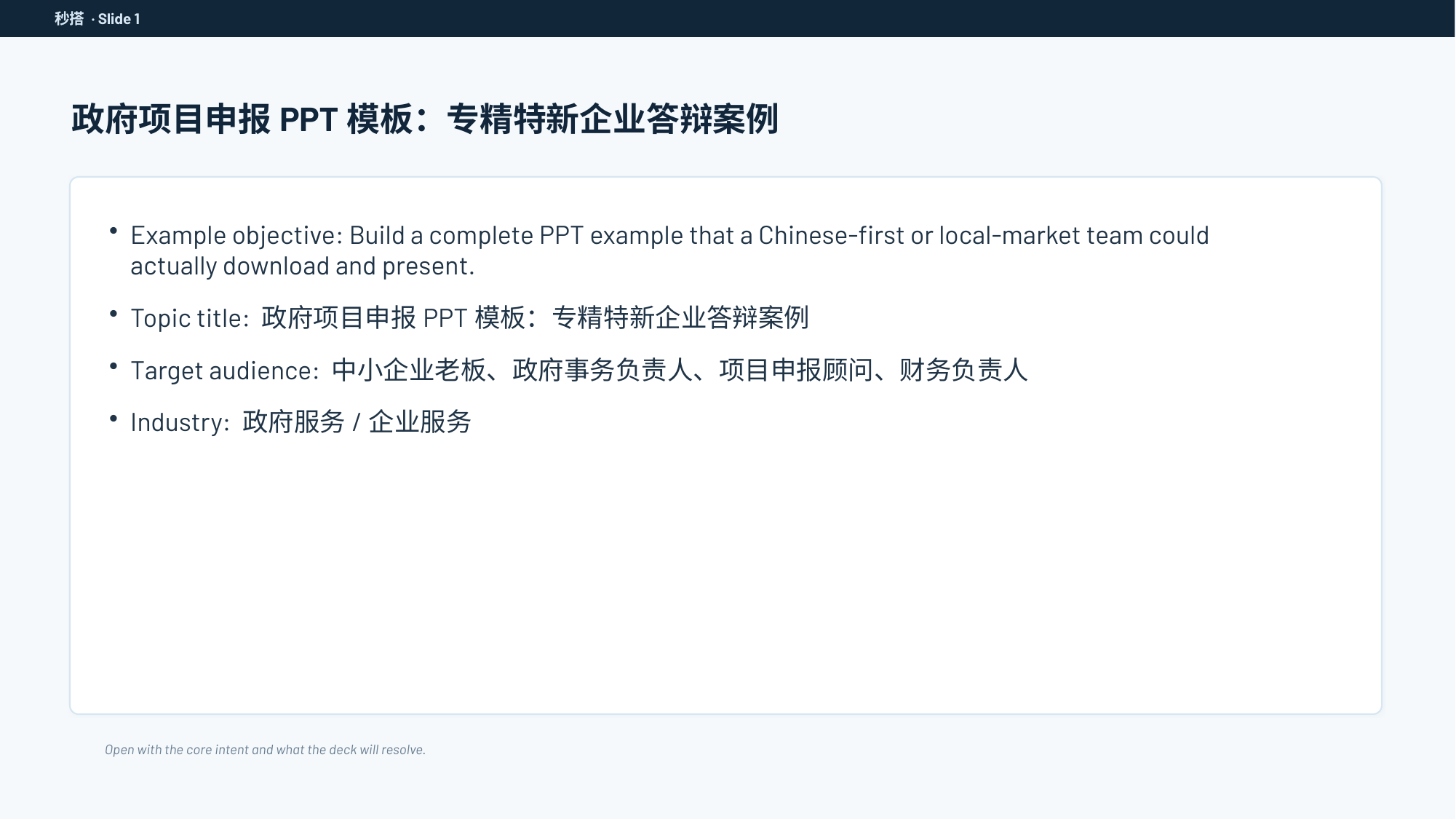

秒搭 · Slide 1
政府项目申报PPT模板：专精特新企业答辩案例

Example objective: Build a complete PPT example that a Chinese-first or local-market team could actually download and present.
Topic title: 政府项目申报PPT模板：专精特新企业答辩案例
Target audience: 中小企业老板、政府事务负责人、项目申报顾问、财务负责人
Industry: 政府服务/企业服务
Open with the core intent and what the deck will resolve.